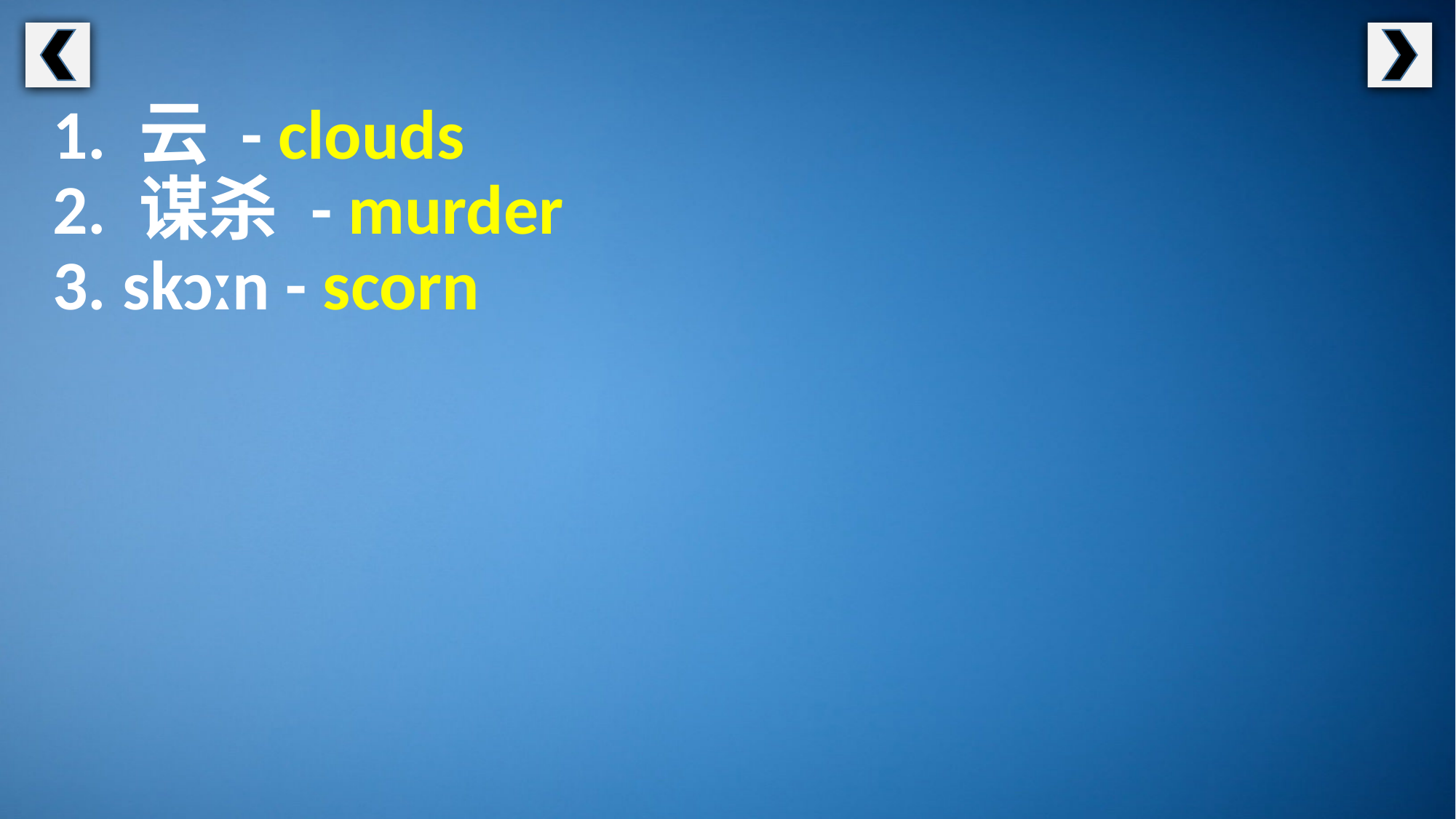

1. 云 - clouds
2. 谋杀 - murder
3. skɔːn - scorn